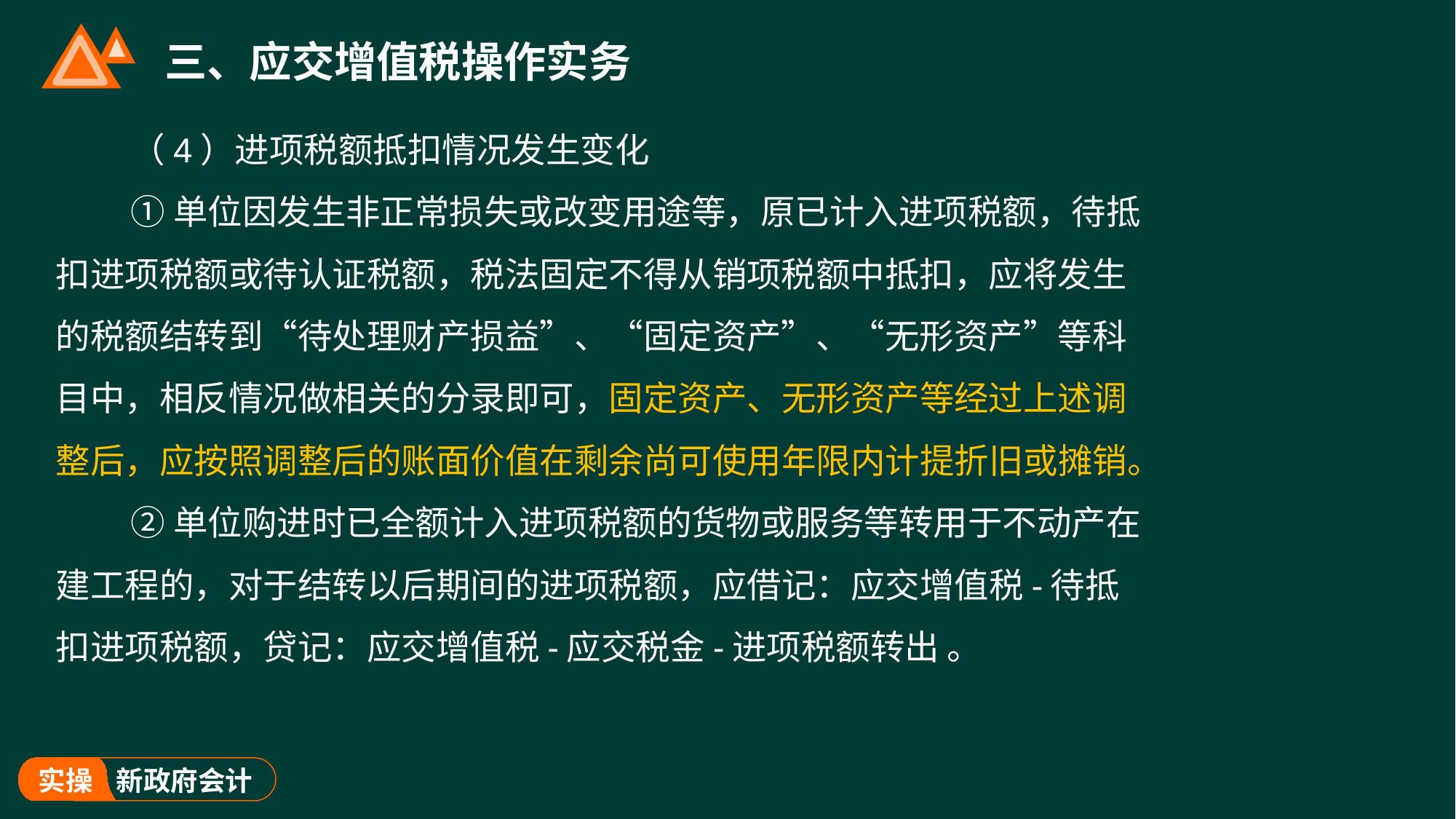

# 三、应交增值税操作实务
（4）进项税额抵扣情况发生变化
①单位因发生非正常损失或改变用途等，原已计入进项税额，待抵扣进项税额或待认证税额，税法固定不得从销项税额中抵扣，应将发生的税额结转到“待处理财产损益”、“固定资产”、“无形资产”等科目中，相反情况做相关的分录即可，固定资产、无形资产等经过上述调整后，应按照调整后的账面价值在剩余尚可使用年限内计提折旧或摊销。
②单位购进时已全额计入进项税额的货物或服务等转用于不动产在建工程的，对于结转以后期间的进项税额，应借记：应交增值税-待抵扣进项税额，贷记：应交增值税-应交税金-进项税额转出 。